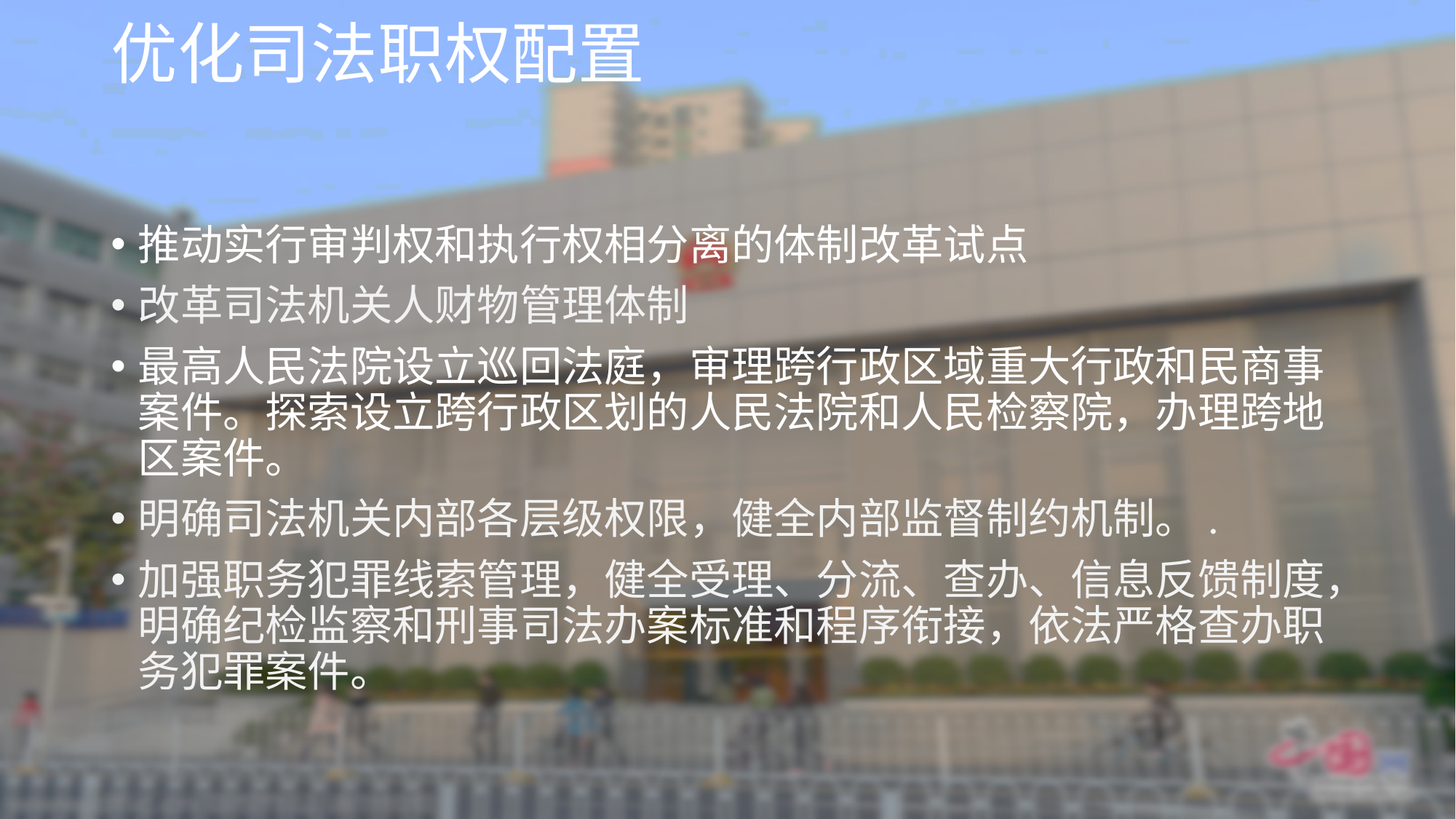

# 优化司法职权配置
推动实行审判权和执行权相分离的体制改革试点
改革司法机关人财物管理体制
最高人民法院设立巡回法庭，审理跨行政区域重大行政和民商事案件。探索设立跨行政区划的人民法院和人民检察院，办理跨地区案件。
明确司法机关内部各层级权限，健全内部监督制约机制。.
加强职务犯罪线索管理，健全受理、分流、查办、信息反馈制度，明确纪检监察和刑事司法办案标准和程序衔接，依法严格查办职务犯罪案件。